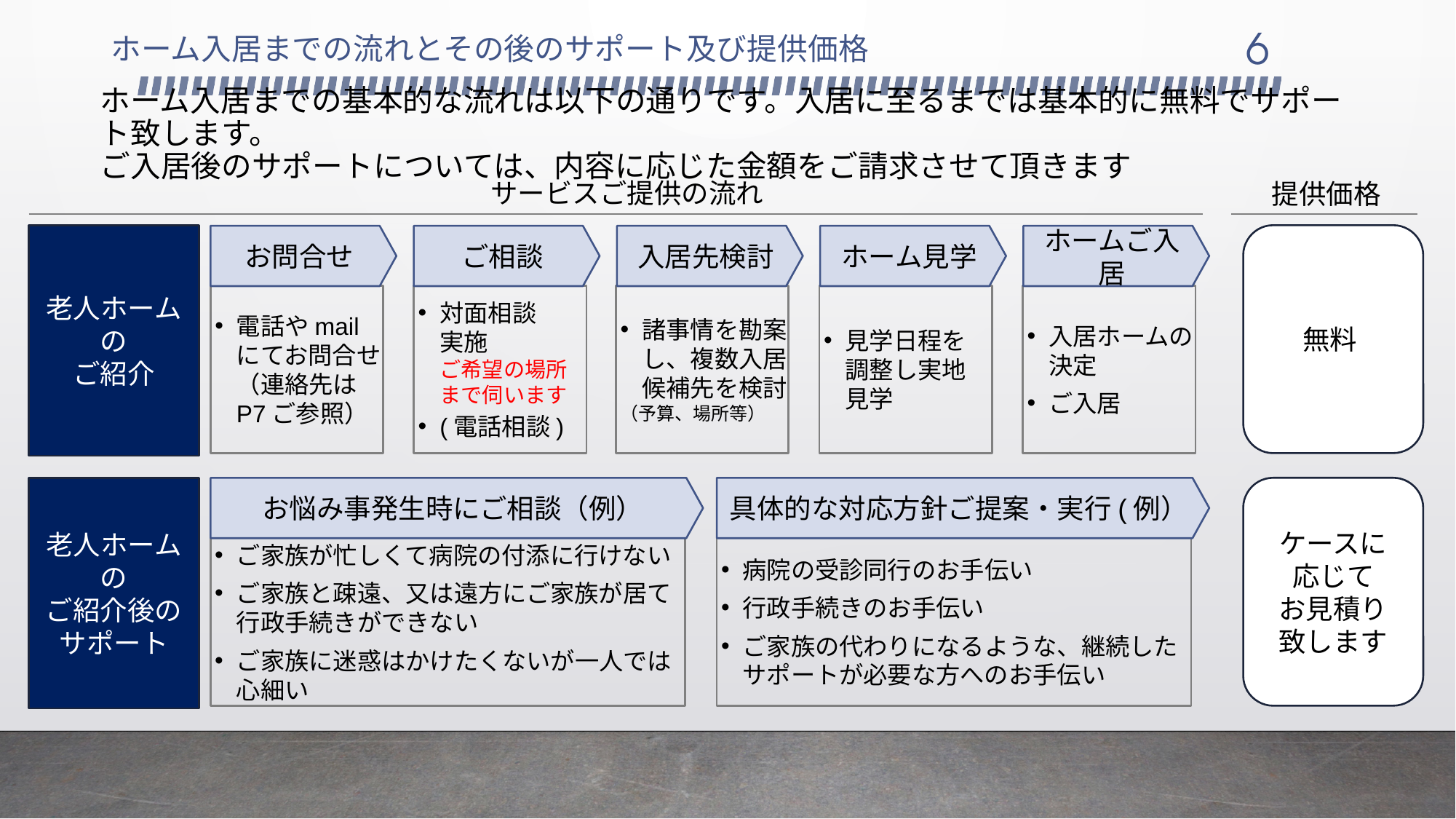

6
ホーム入居までの流れとその後のサポート及び提供価格
ホーム入居までの基本的な流れは以下の通りです。入居に至るまでは基本的に無料でサポート致します。
ご入居後のサポートについては、内容に応じた金額をご請求させて頂きます
サービスご提供の流れ
提供価格
無料
老人ホームの
ご紹介
お問合せ
ご相談
入居先検討
ホーム見学
ホームご入居
電話やmailにてお問合せ
（連絡先はP7ご参照）
対面相談
実施
ご希望の場所
まで伺います
(電話相談)
諸事情を勘案し、複数入居候補先を検討
（予算、場所等）
見学日程を
調整し実地
見学
入居ホームの決定
ご入居
お悩み事発生時にご相談（例）
具体的な対応方針ご提案・実行(例）
ご家族が忙しくて病院の付添に行けない
ご家族と疎遠、又は遠方にご家族が居て行政手続きができない
ご家族に迷惑はかけたくないが一人では心細い
病院の受診同行のお手伝い
行政手続きのお手伝い
ご家族の代わりになるような、継続したサポートが必要な方へのお手伝い
ケースに
応じて
お見積り
致します
老人ホームの
ご紹介後の
サポート